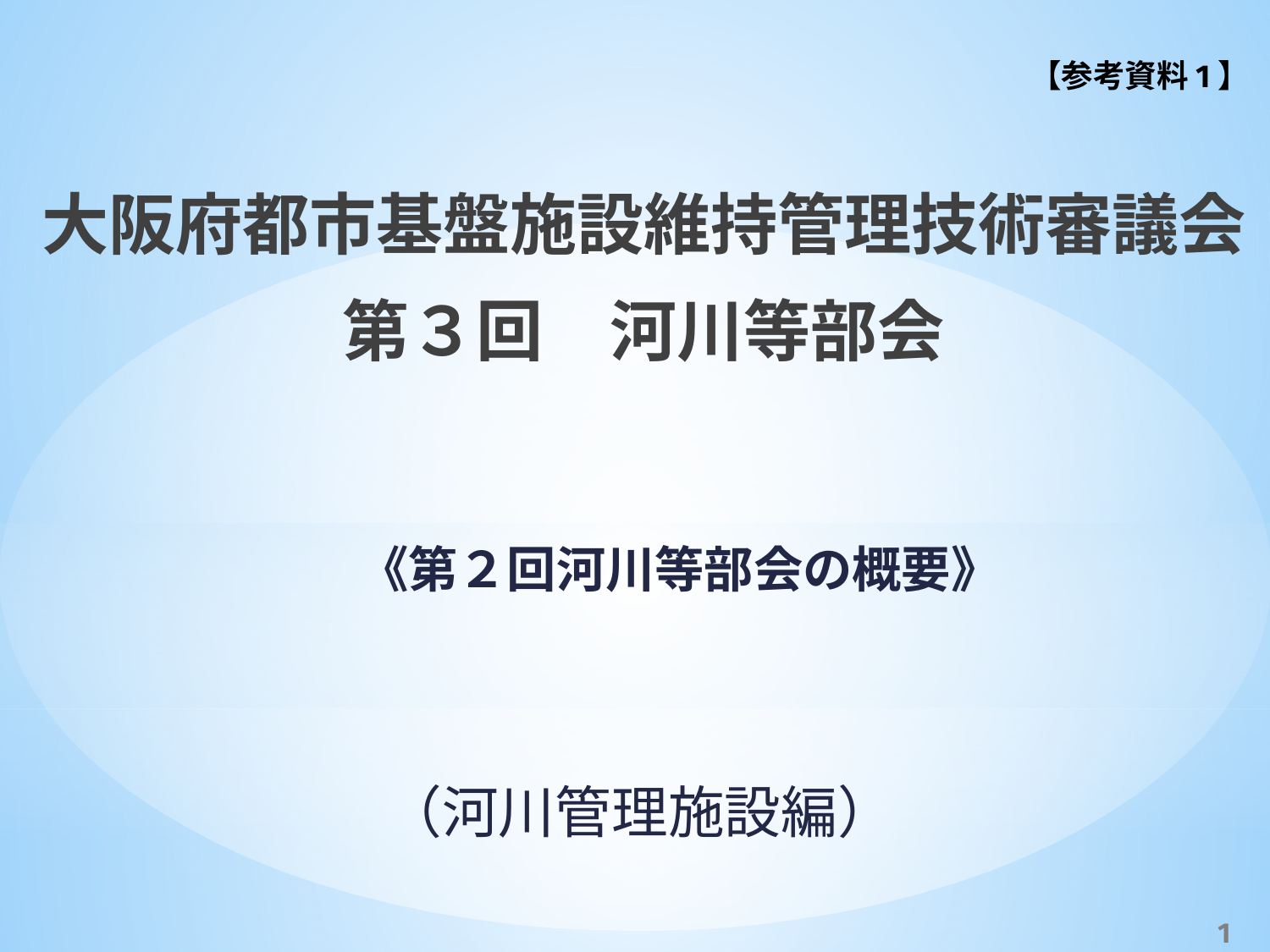

【参考資料1】
大阪府都市基盤施設維持管理技術審議会
第３回　河川等部会
　　《第２回河川等部会の概要》
（河川管理施設編）
1